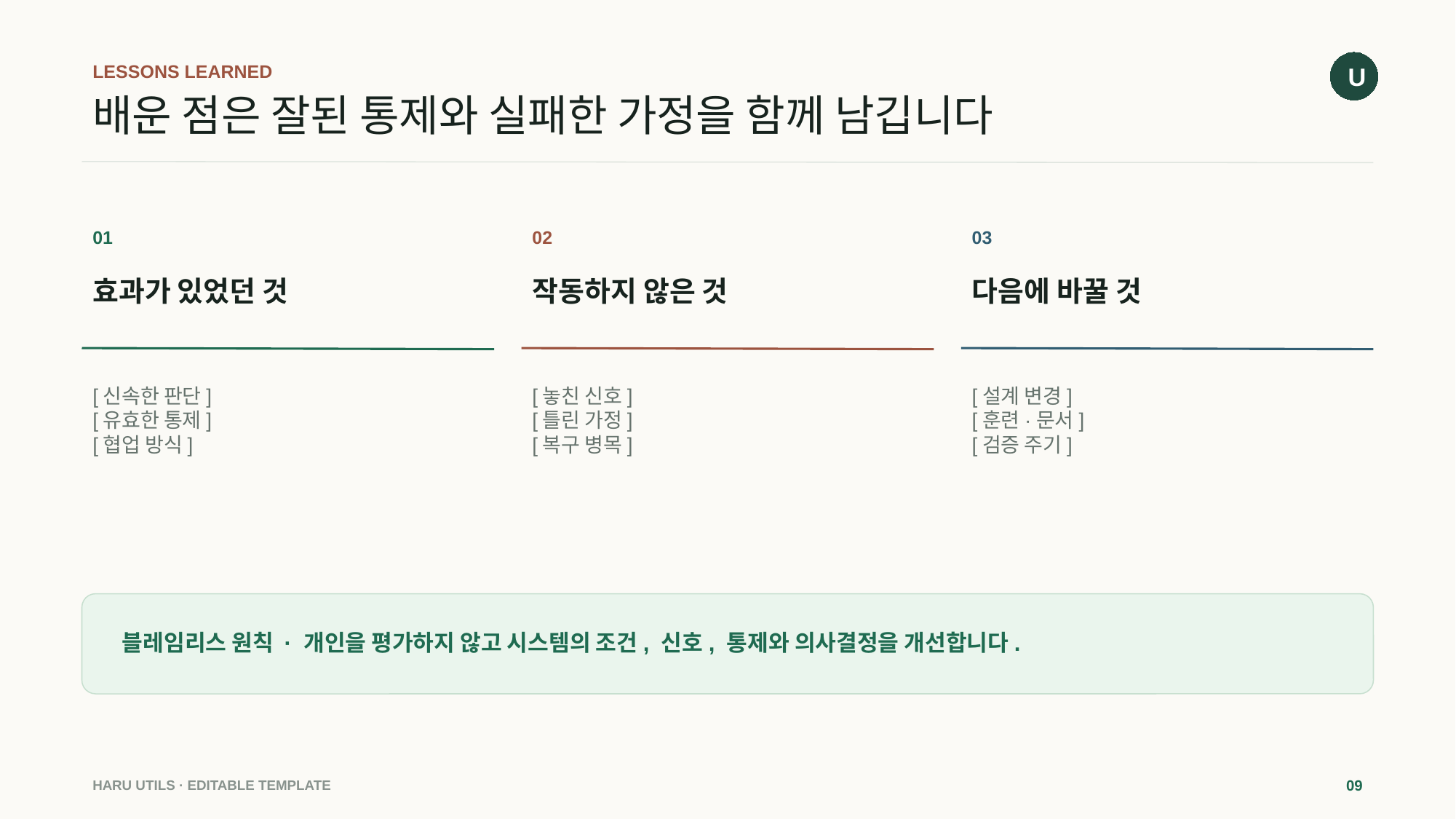

U
LESSONS LEARNED
# 배운 점은 잘된 통제와 실패한 가정을 함께 남깁니다

01
02
03
효과가 있었던 것
작동하지 않은 것
다음에 바꿀 것

[신속한 판단]
[유효한 통제]
[협업 방식]
[놓친 신호]
[틀린 가정]
[복구 병목]
[설계 변경]
[훈련·문서]
[검증 주기]

블레임리스 원칙 · 개인을 평가하지 않고 시스템의 조건, 신호, 통제와 의사결정을 개선합니다.
HARU UTILS · EDITABLE TEMPLATE
09